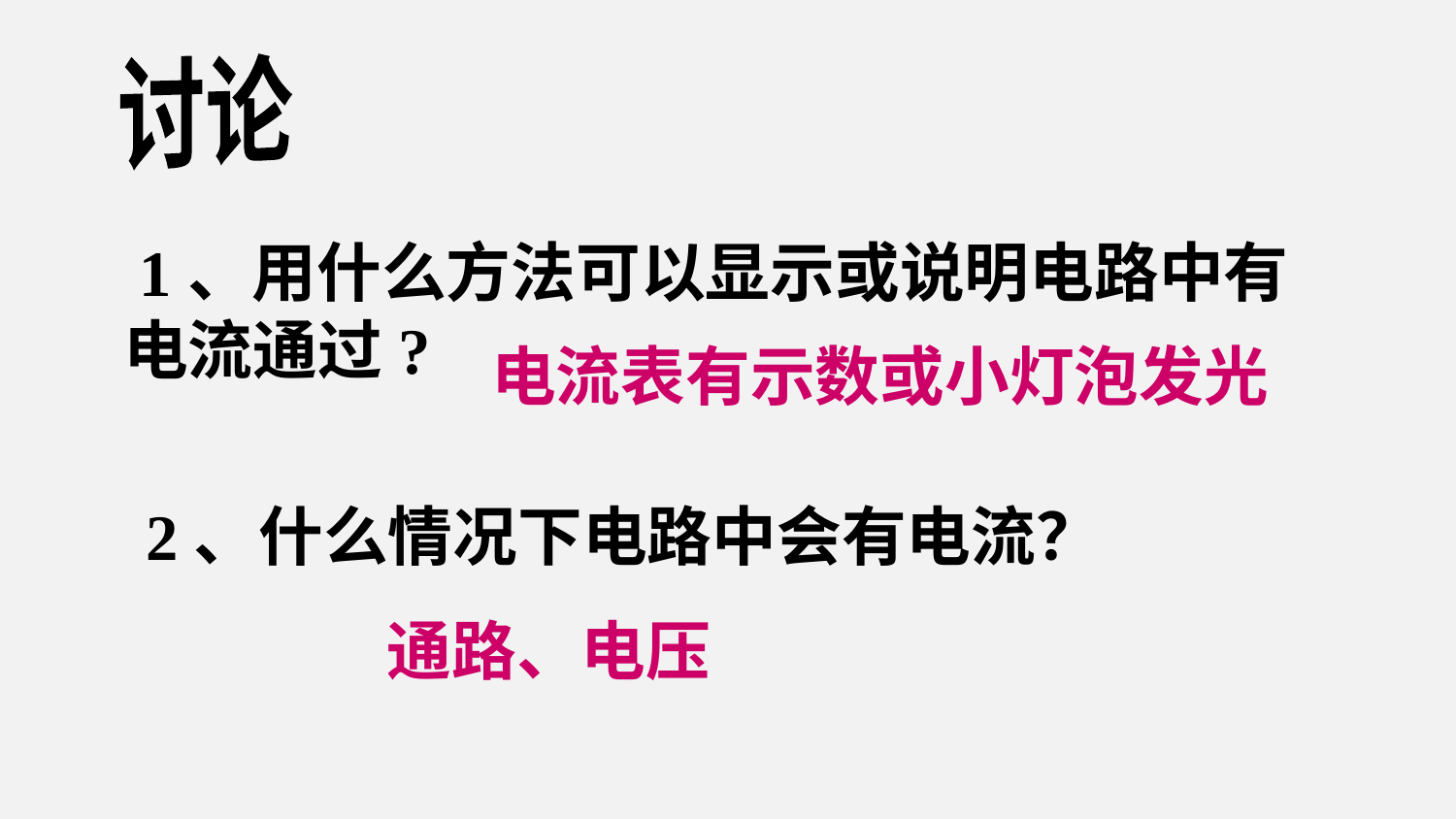

讨论
 1、用什么方法可以显示或说明电路中有电流通过?
电流表有示数或小灯泡发光
2、什么情况下电路中会有电流？
通路、电压